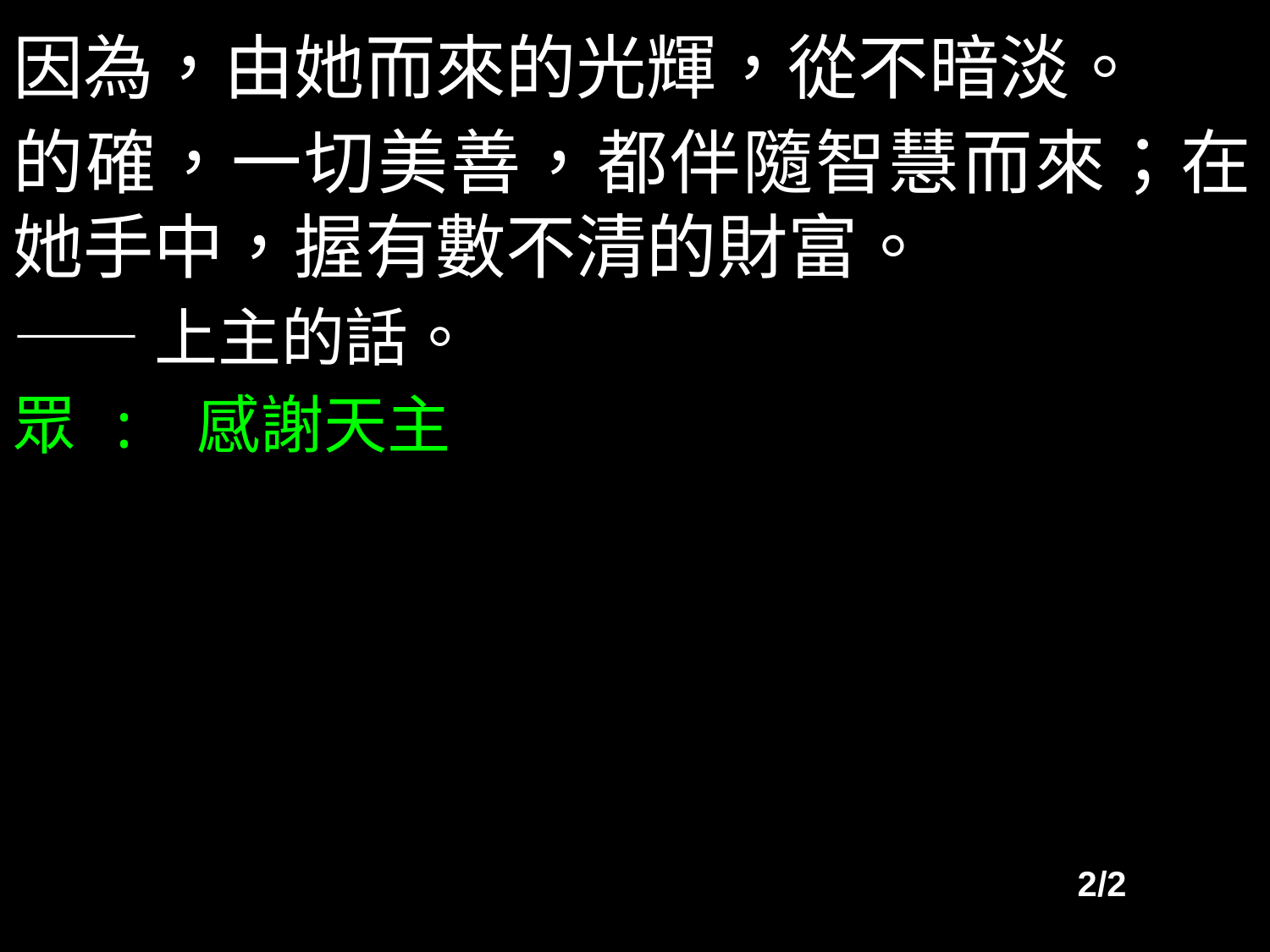

因為，由她而來的光輝，從不暗淡。
的確，一切美善，都伴隨智慧而來；在她手中，握有數不清的財富。
——上主的話。
眾 : 感謝天主

2/2